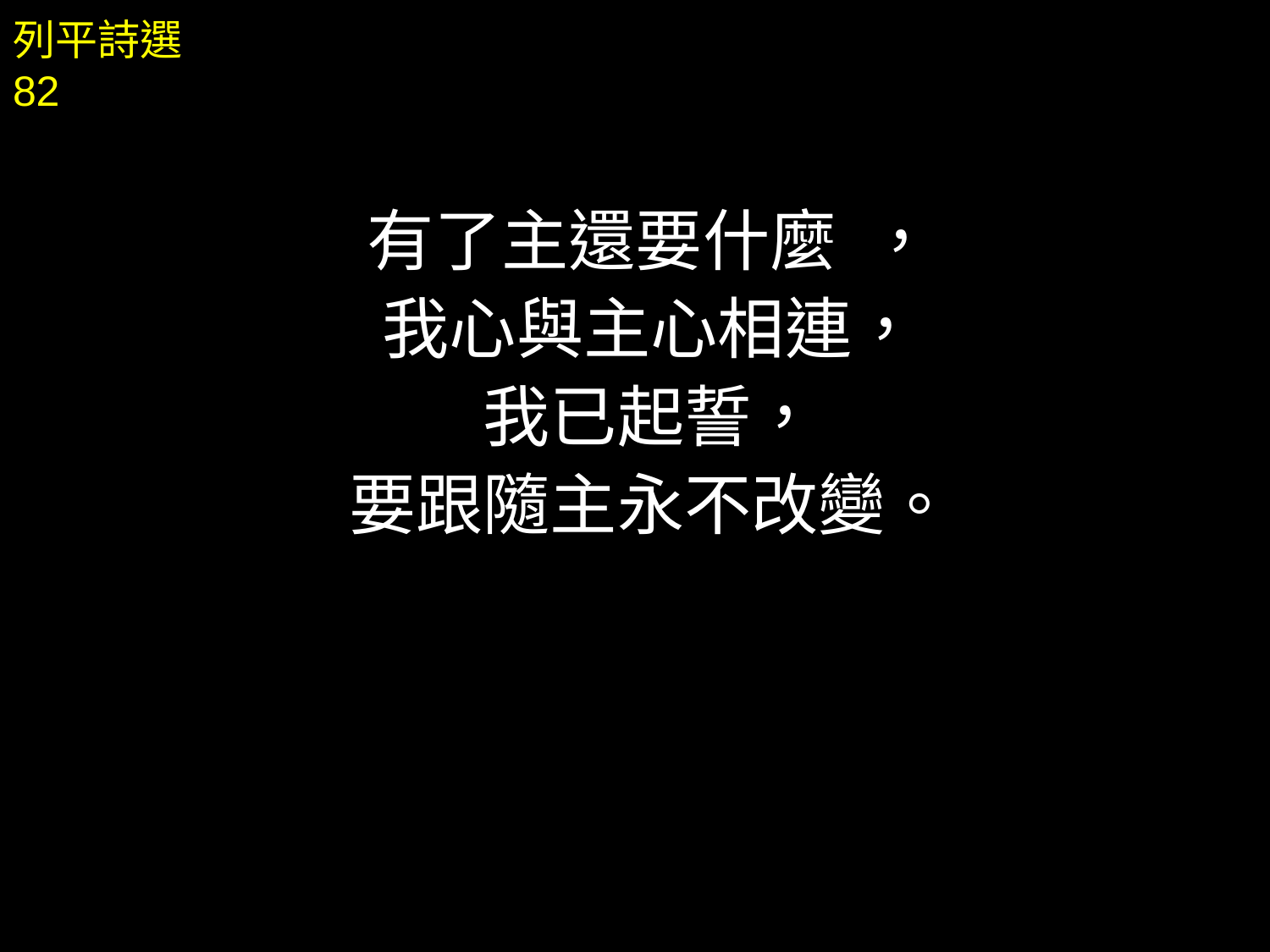

有了主還要什麼  ，
我心與主心相連，
我已起誓，
要跟隨主永不改變。
列平詩選  82